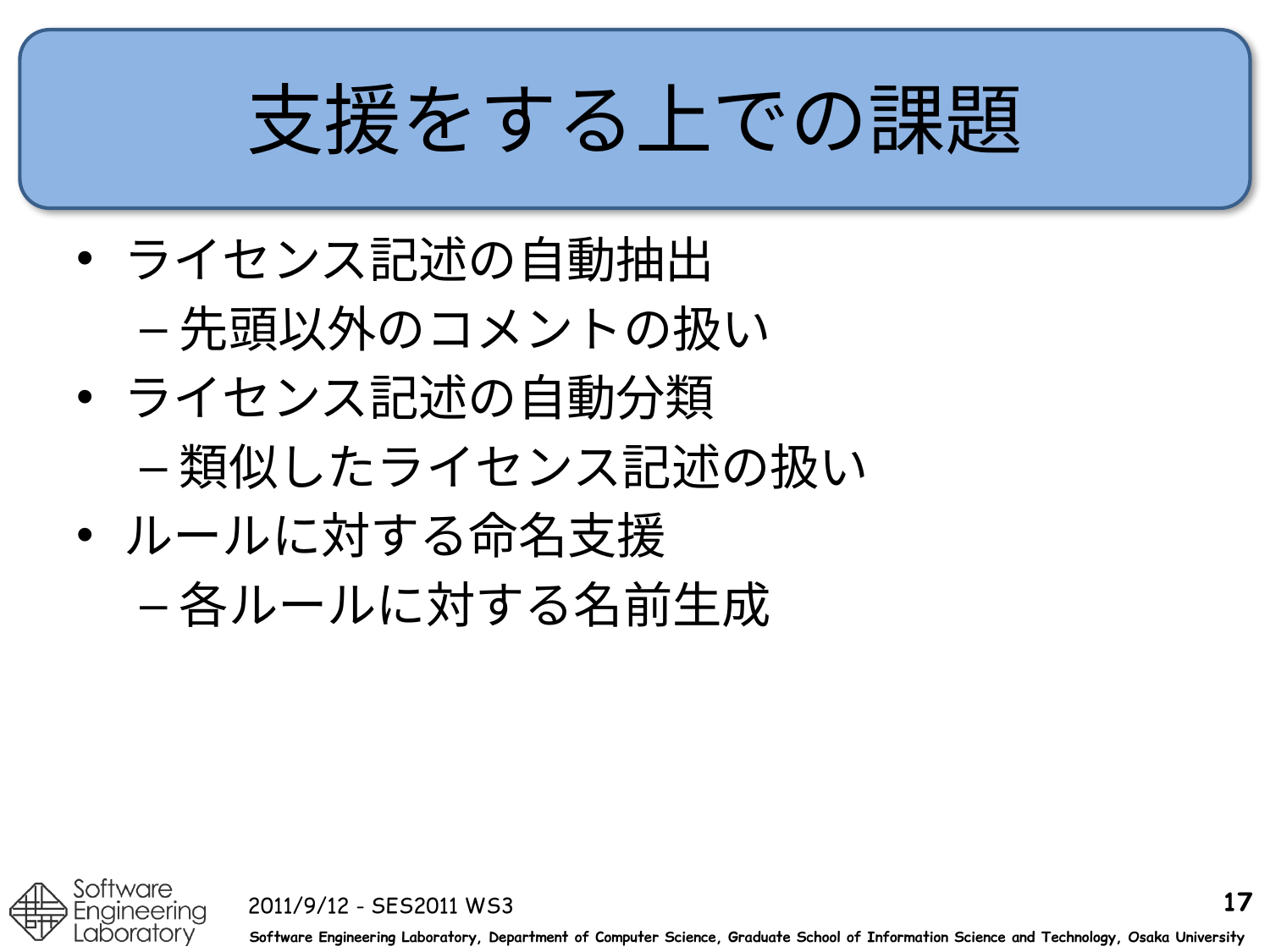

# 支援をする上での課題
ライセンス記述の自動抽出
先頭以外のコメントの扱い
ライセンス記述の自動分類
類似したライセンス記述の扱い
ルールに対する命名支援
各ルールに対する名前生成
17
2011/9/12 - SES2011 WS3